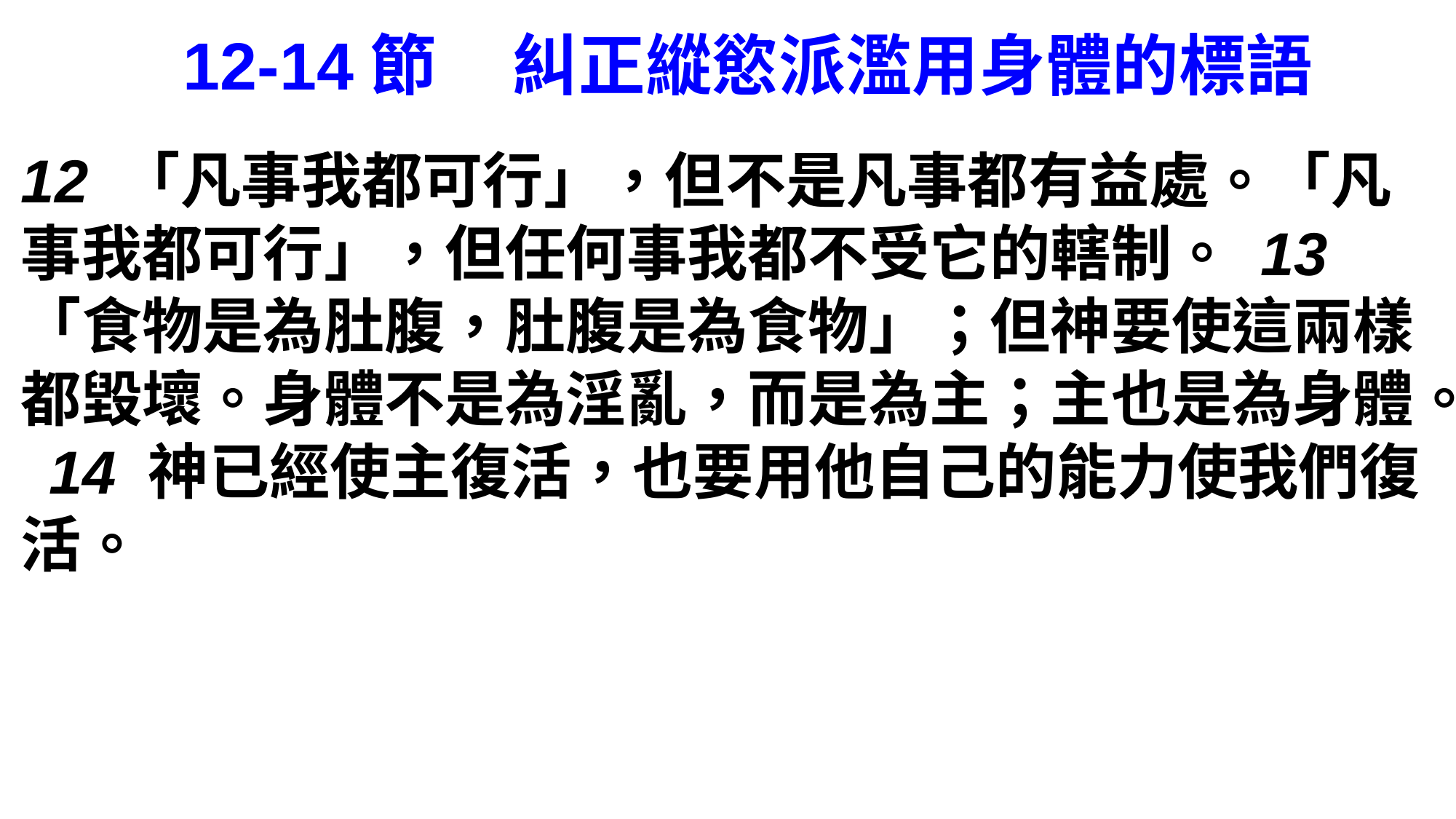

12-14節     糾正縱慾派濫用身體的標語
12 「凡事我都可行」，但不是凡事都有益處。「凡事我都可行」，但任何事我都不受它的轄制。 13 「食物是為肚腹，肚腹是為食物」；但神要使這兩樣都毀壞。身體不是為淫亂，而是為主；主也是為身體。 14 神已經使主復活，也要用他自己的能力使我們復活。